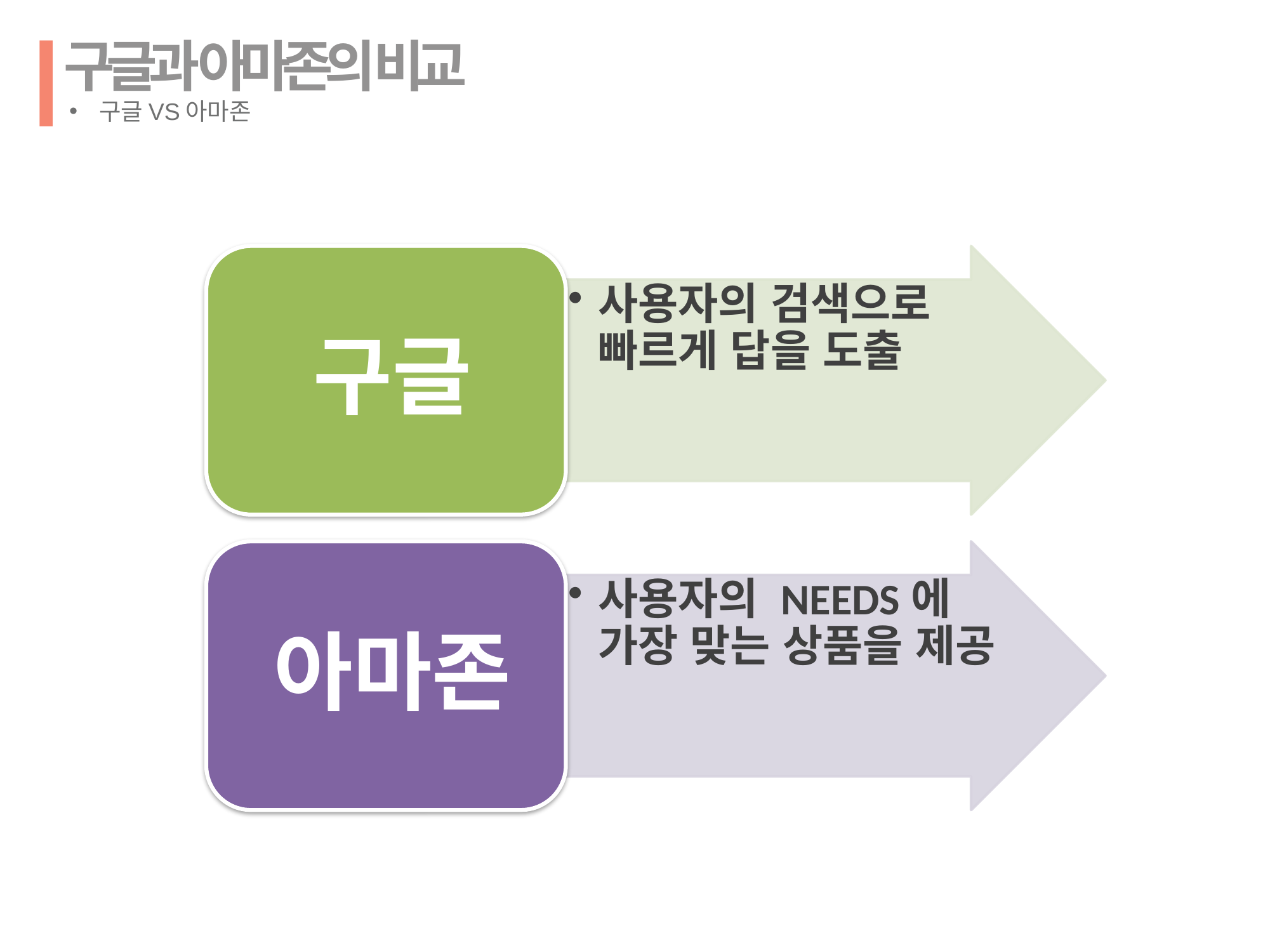

구글과 아마존의 비교
구글VS아마존

사용자의 검색으로 빠르게 답을 도출
구글
사용자의 NEEDS에 가장 맞는 상품을 제공
아마존